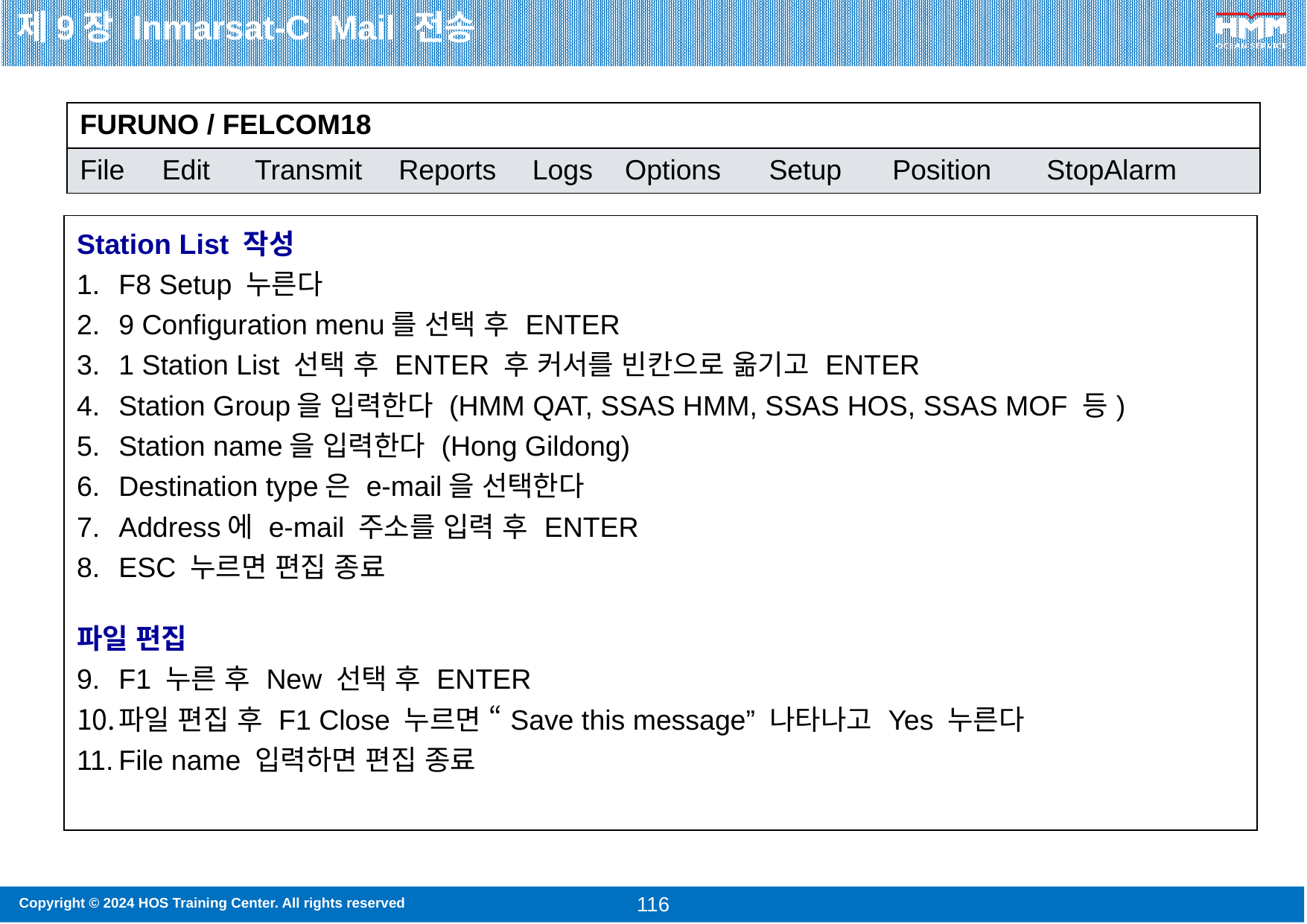

제9장 Inmarsat-C  Mail 전송
| FURUNO / FELCOM18 |  |  |  |  |  |  |  |  |
| --- | --- | --- | --- | --- | --- | --- | --- | --- |
| File | Edit | Transmit | Reports | Logs | Options | Setup | Position | StopAlarm |
| Station List 작성 F8 Setup 누른다 9 Configuration menu를 선택 후 ENTER 1 Station List 선택 후 ENTER 후 커서를 빈칸으로 옮기고 ENTER Station Group을 입력한다 (HMM QAT, SSAS HMM, SSAS HOS, SSAS MOF 등) Station name을 입력한다 (Hong Gildong) Destination type은 e-mail을 선택한다 Address에 e-mail 주소를 입력 후 ENTER ESC 누르면 편집 종료 파일 편집 F1 누른 후 New 선택 후 ENTER 파일 편집 후 F1 Close 누르면 “Save this message” 나타나고 Yes 누른다 File name 입력하면 편집 종료 |
| --- |
116